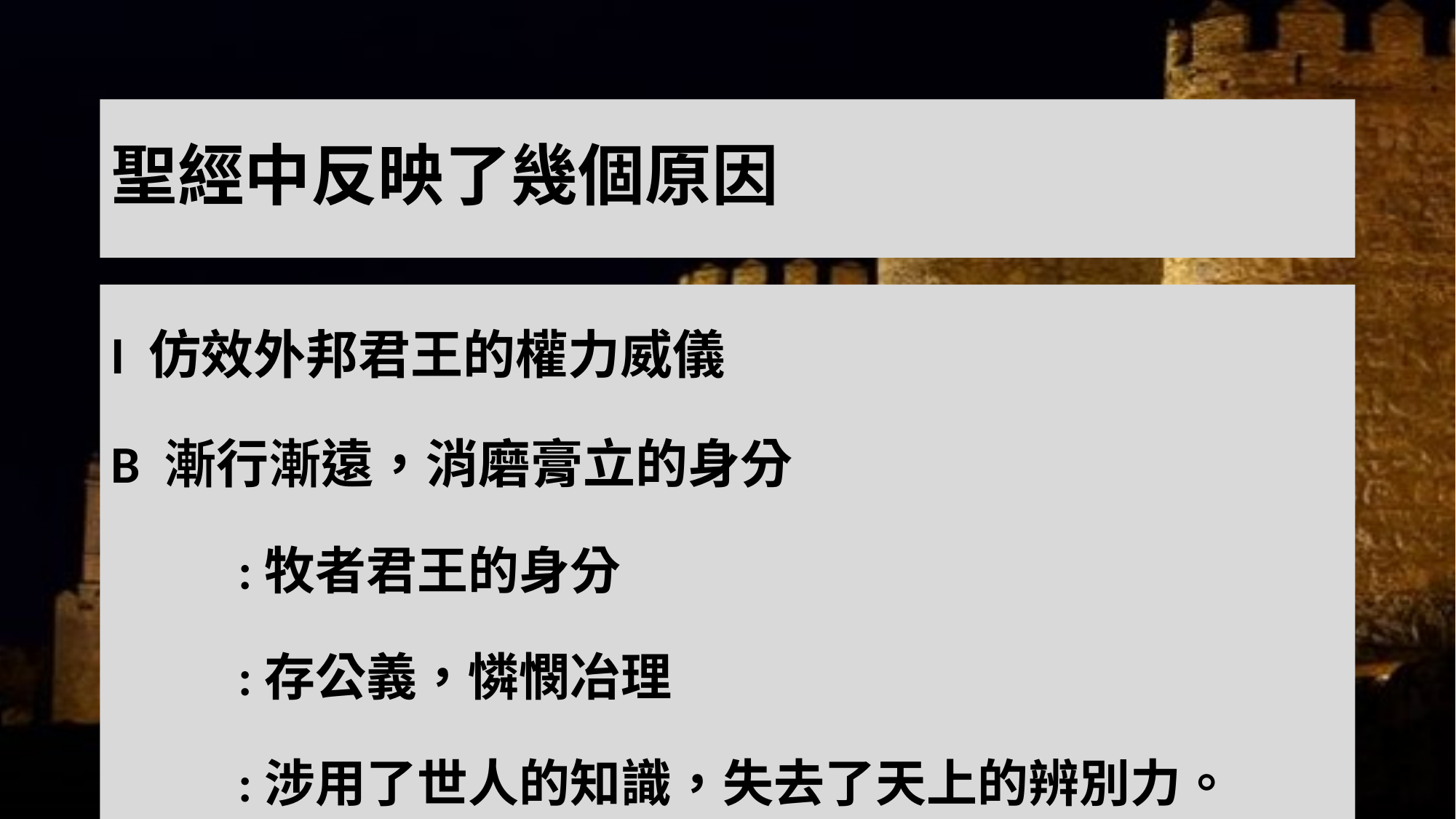

# 聖經中反映了幾個原因
I 仿效外邦君王的權力威儀
B 漸行漸遠，消磨膏立的身分
		  :牧者君王的身分
		  :存公義，憐憫冶理
		  :涉用了世人的知識，失去了天上的辨別力。